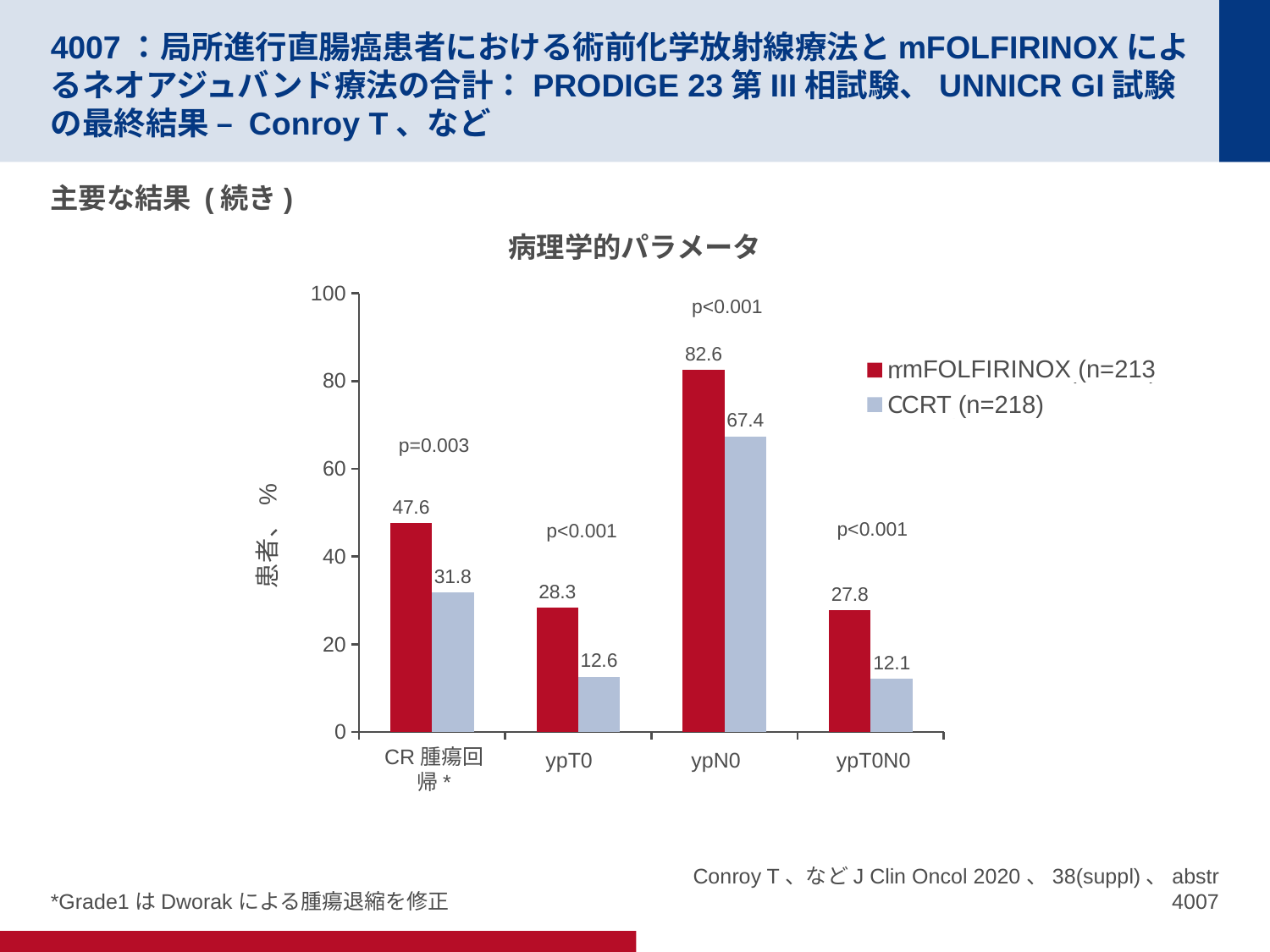

# 4007：局所進行直腸癌患者における術前化学放射線療法とmFOLFIRINOXによるネオアジュバンド療法の合計：PRODIGE 23第III相試験、UNNICR GI試験の最終結果 – Conroy T、など
主要な結果 (続き)
病理学的パラメータ

### Chart

| Category | mFOLFIRINOX (n=213) | CRT (n=218) |
|---|---|---|
| CR Tumor regression* | 47.6 | 31.8 |
| ypT0 | 28.3 | 12.6 |
| ypN0 | 82.6 | 67.4 |
| ypT0N0 | 27.8 | 12.1 |
p<0.001
mFOLFIRINOX (n=213
CRT (n=218)
p=0.003
p<0.001
p<0.001
CR腫瘍回帰*
ypT0
ypN0
ypT0N0
*Grade1はDworakによる腫瘍退縮を修正
Conroy T、などJ Clin Oncol 2020、38(suppl)、abstr 4007